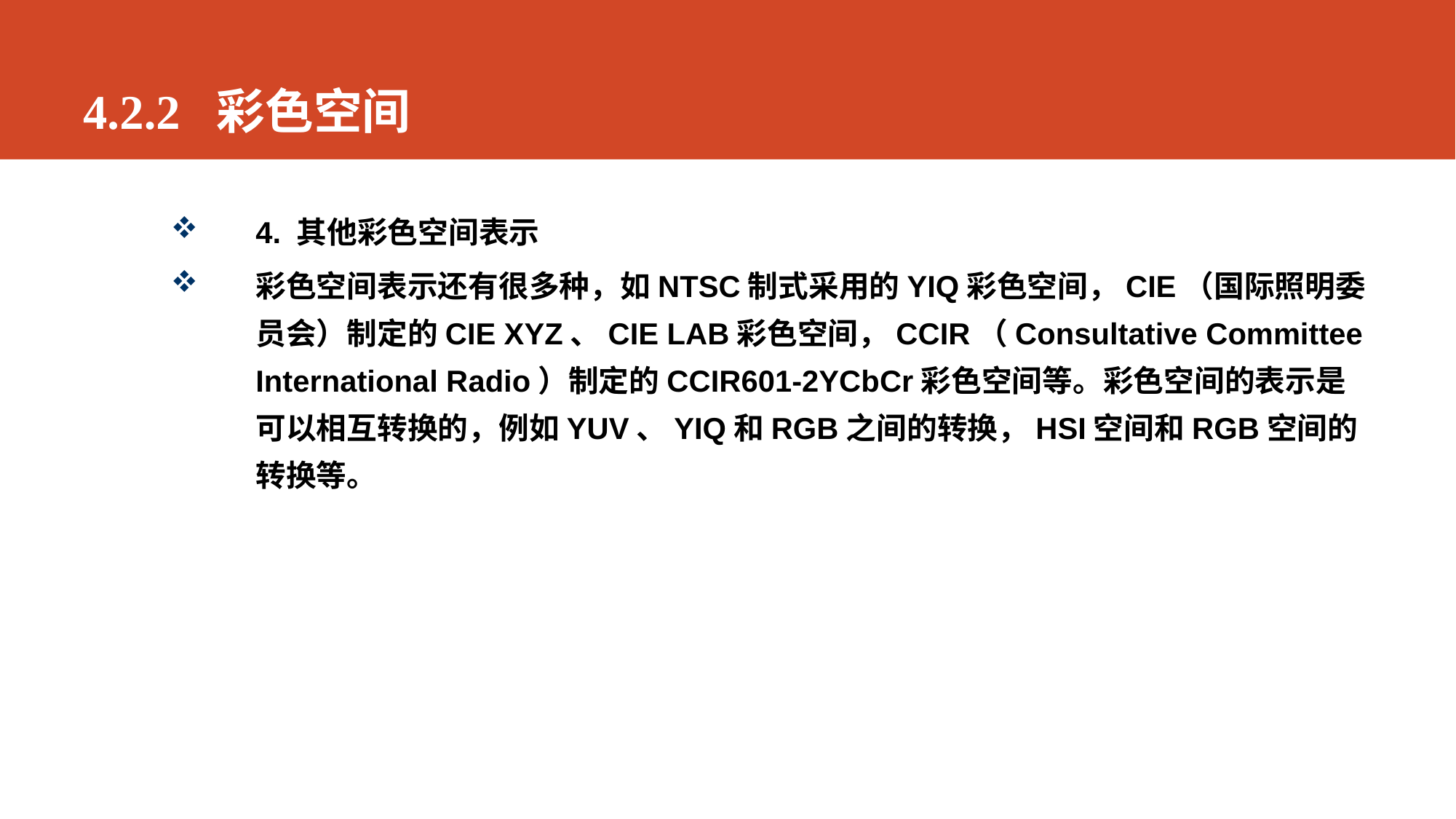

# 4.2.2  彩色空间
4. 其他彩色空间表示
彩色空间表示还有很多种，如NTSC制式采用的YIQ彩色空间，CIE（国际照明委员会）制定的CIE XYZ、CIE LAB彩色空间，CCIR（Consultative Committee International Radio）制定的CCIR601-2YCbCr彩色空间等。彩色空间的表示是可以相互转换的，例如YUV、YIQ和RGB之间的转换，HSI空间和RGB空间的转换等。